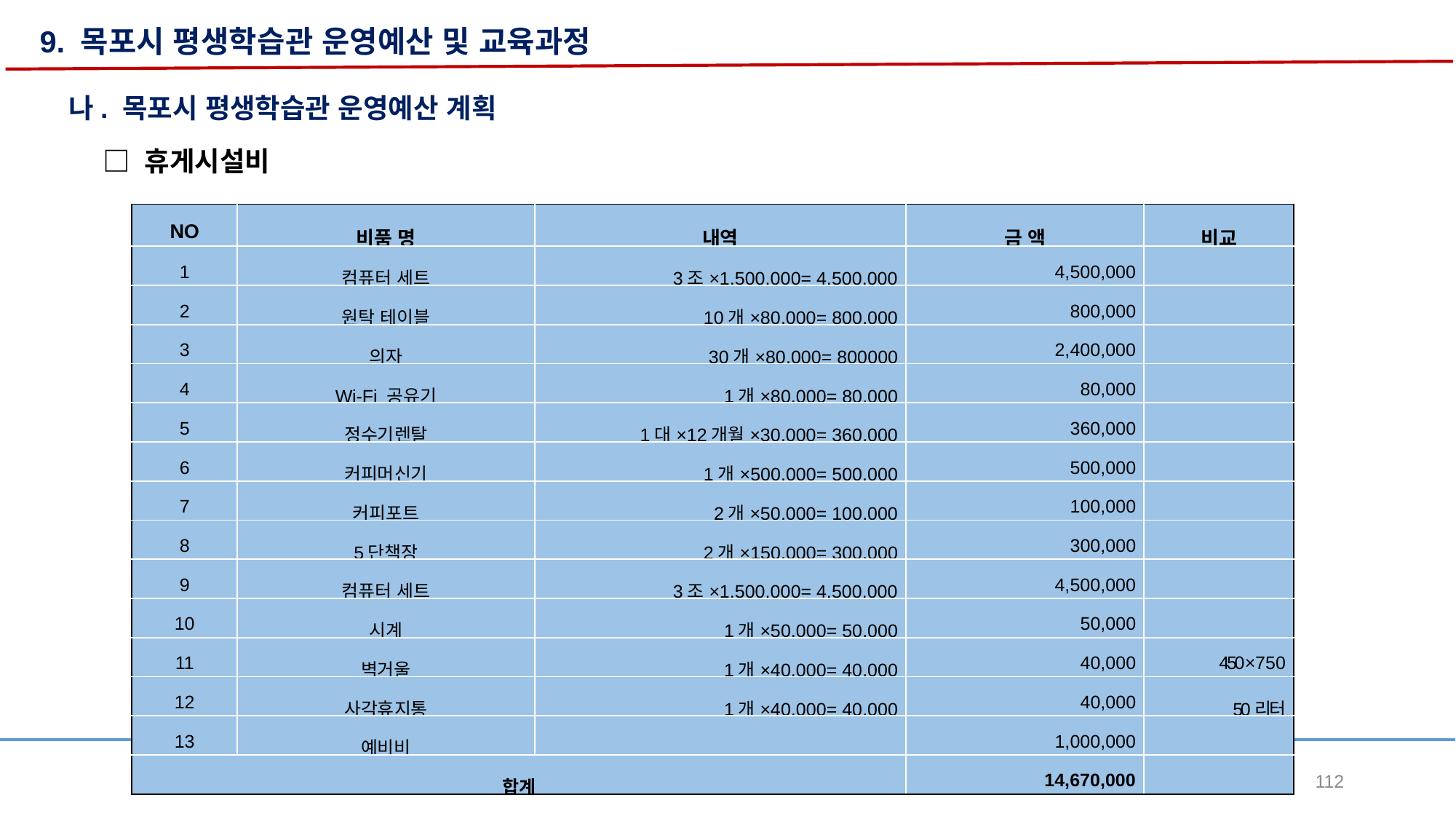

9. 목포시 평생학습관 운영예산 및 교육과정
나. 목포시 평생학습관 운영예산 계획
□ 휴게시설비
| NO | 비품 명 | 내역 | 금 액 | 비교 |
| --- | --- | --- | --- | --- |
| 1 | 컴퓨터 세트 | 3조×1,500,000= 4,500,000 | 4,500,000 |  |
| 2 | 원탁 테이블 | 10개×80,000= 800,000 | 800,000 |  |
| 3 | 의자 | 30개×80,000= 800000 | 2,400,000 |  |
| 4 | Wi-Fi 공유기 | 1개×80,000= 80,000 | 80,000 |  |
| 5 | 정수기렌탈 | 1대×12개월×30,000= 360,000 | 360,000 |  |
| 6 | 커피머신기 | 1개×500,000= 500,000 | 500,000 |  |
| 7 | 커피포트 | 2개×50,000= 100,000 | 100,000 |  |
| 8 | 5단책장 | 2개×150,000= 300,000 | 300,000 |  |
| 9 | 컴퓨터 세트 | 3조×1,500,000= 4,500,000 | 4,500,000 |  |
| 10 | 시계 | 1개×50,000= 50,000 | 50,000 |  |
| 11 | 벽거울 | 1개×40,000= 40,000 | 40,000 | 450×750 |
| 12 | 사각휴지통 | 1개×40,000= 40,000 | 40,000 | 50리터 |
| 13 | 예비비 |  | 1,000,000 |  |
| 합계 |  |  | 14,670,000 |  |
목포시 평생학습도시 활성화를 위한 추진 전략
112